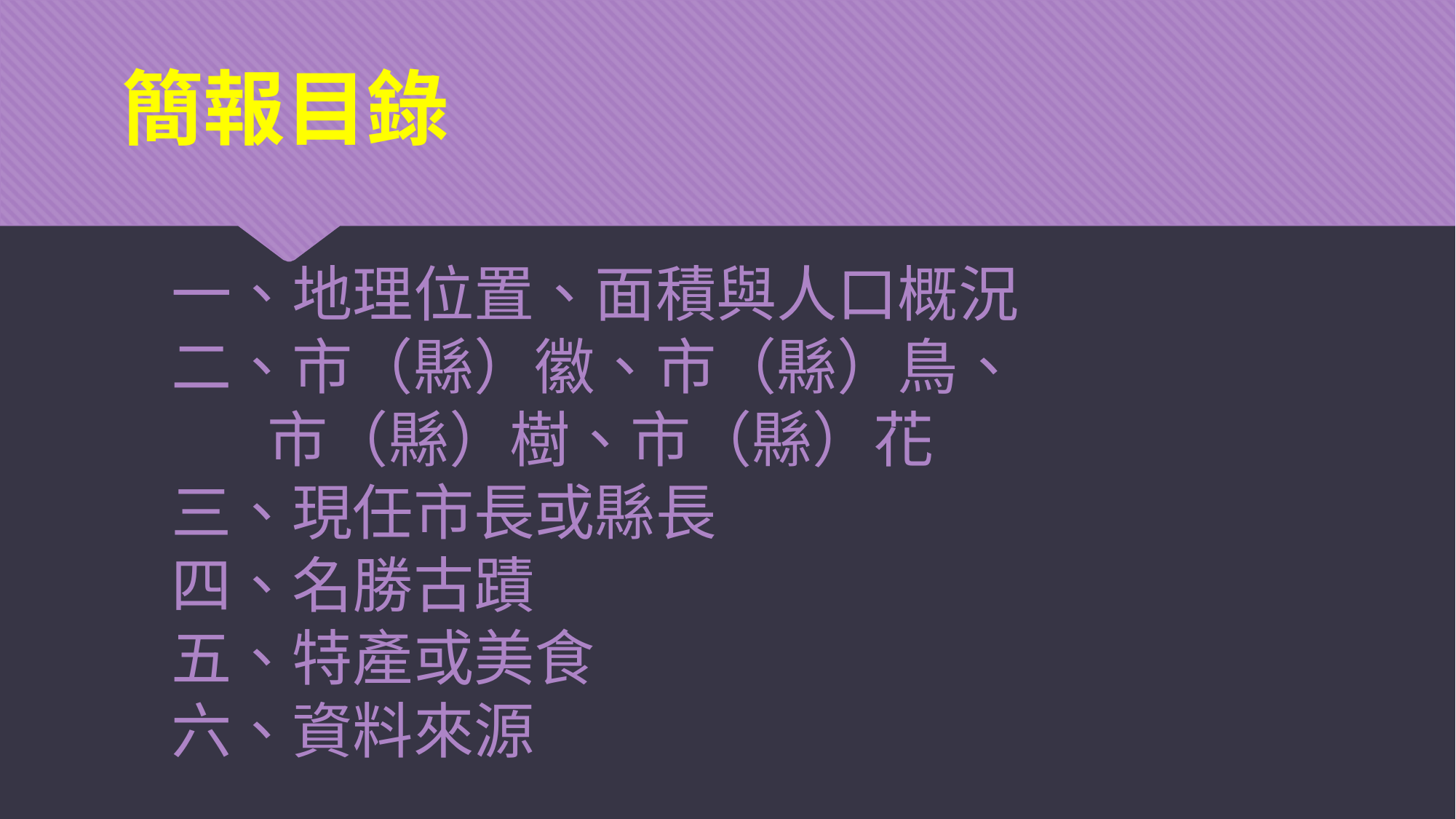

簡報目錄
一、地理位置、面積與人口概況
二、市（縣）徽、市（縣）鳥、
      市（縣）樹、市（縣）花
三、現任市長或縣長
四、名勝古蹟
五、特產或美食
六、資料來源